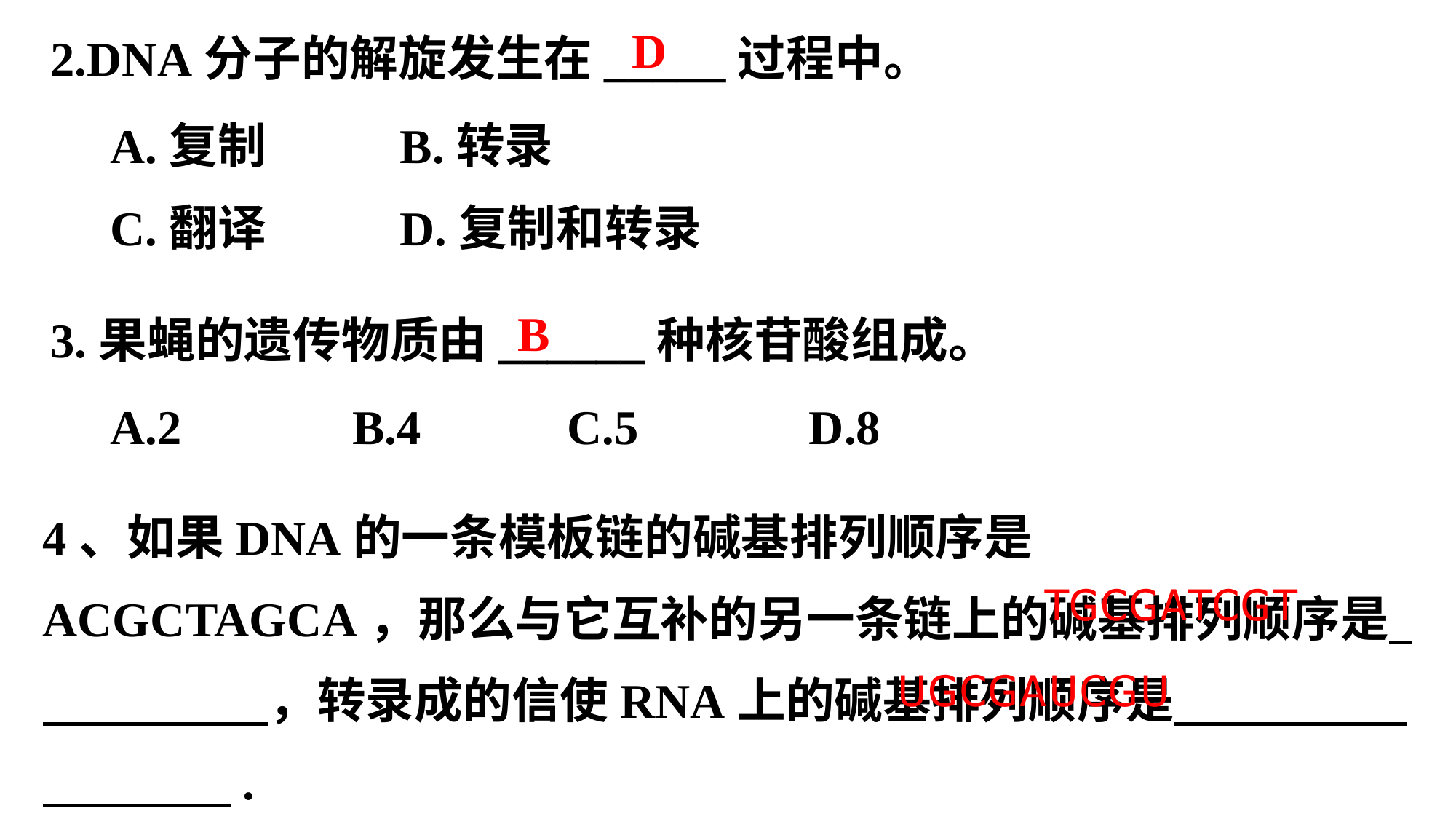

D
2.DNA分子的解旋发生在_____过程中。
A.复制           B.转录
C.翻译           D.复制和转录

B
3.果蝇的遗传物质由______种核苷酸组成。
A.2              B.4            C.5              D.8
4、如果DNA的一条模板链的碱基排列顺序是ACGCTAGCA，那么与它互补的另一条链上的碱基排列顺序是                   　，转录成的信使RNA上的碱基排列顺序是                                       .
TGCGATCGT
UGCGAUCGU